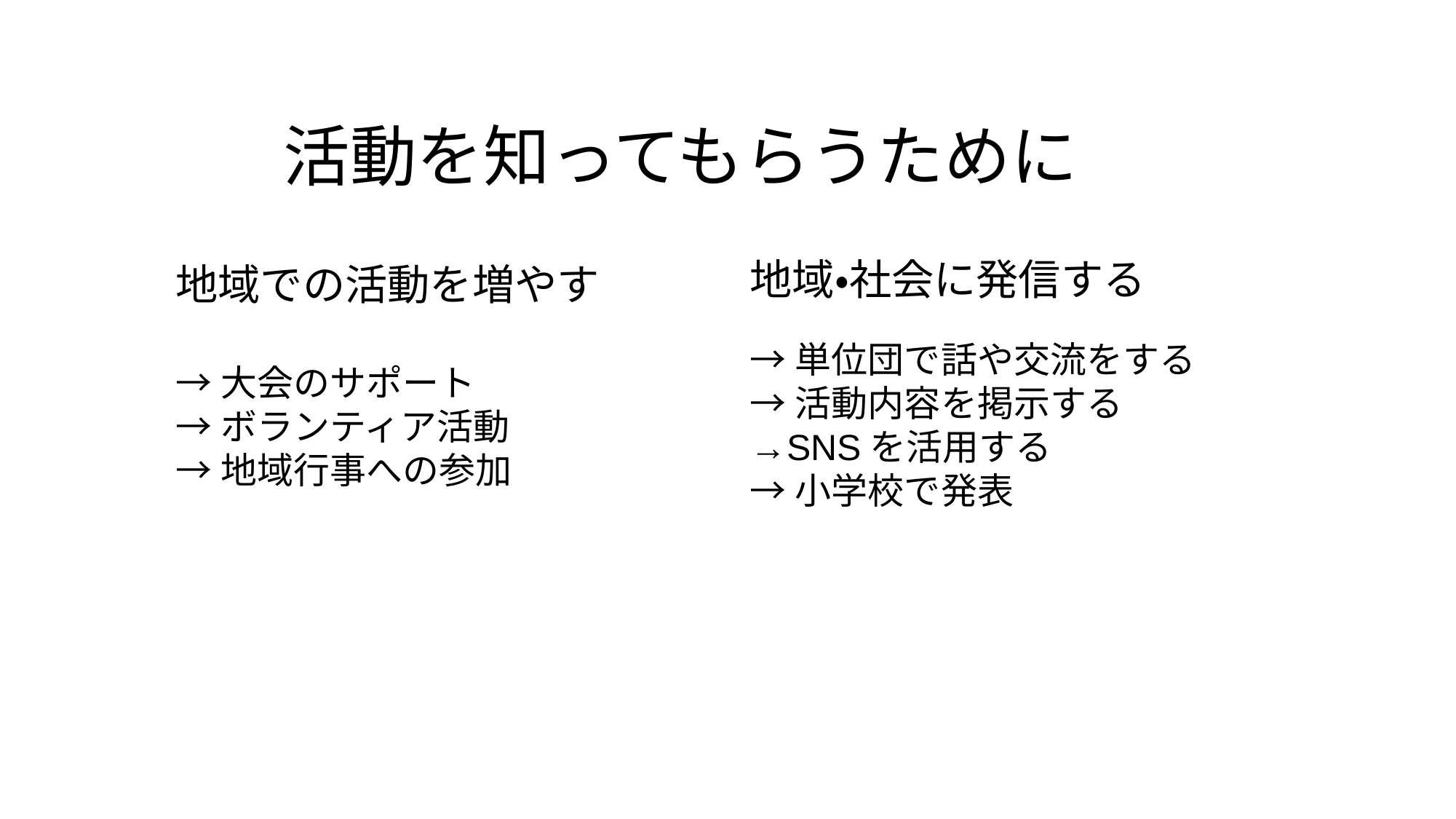

# 活動を知ってもらうために

地域での活動を増やす

→大会のサポート
→ボランティア活動
→地域行事への参加

地域・社会に発信する

→単位団で話や交流をする
→活動内容を掲示する
→SNSを活用する
→小学校で発表